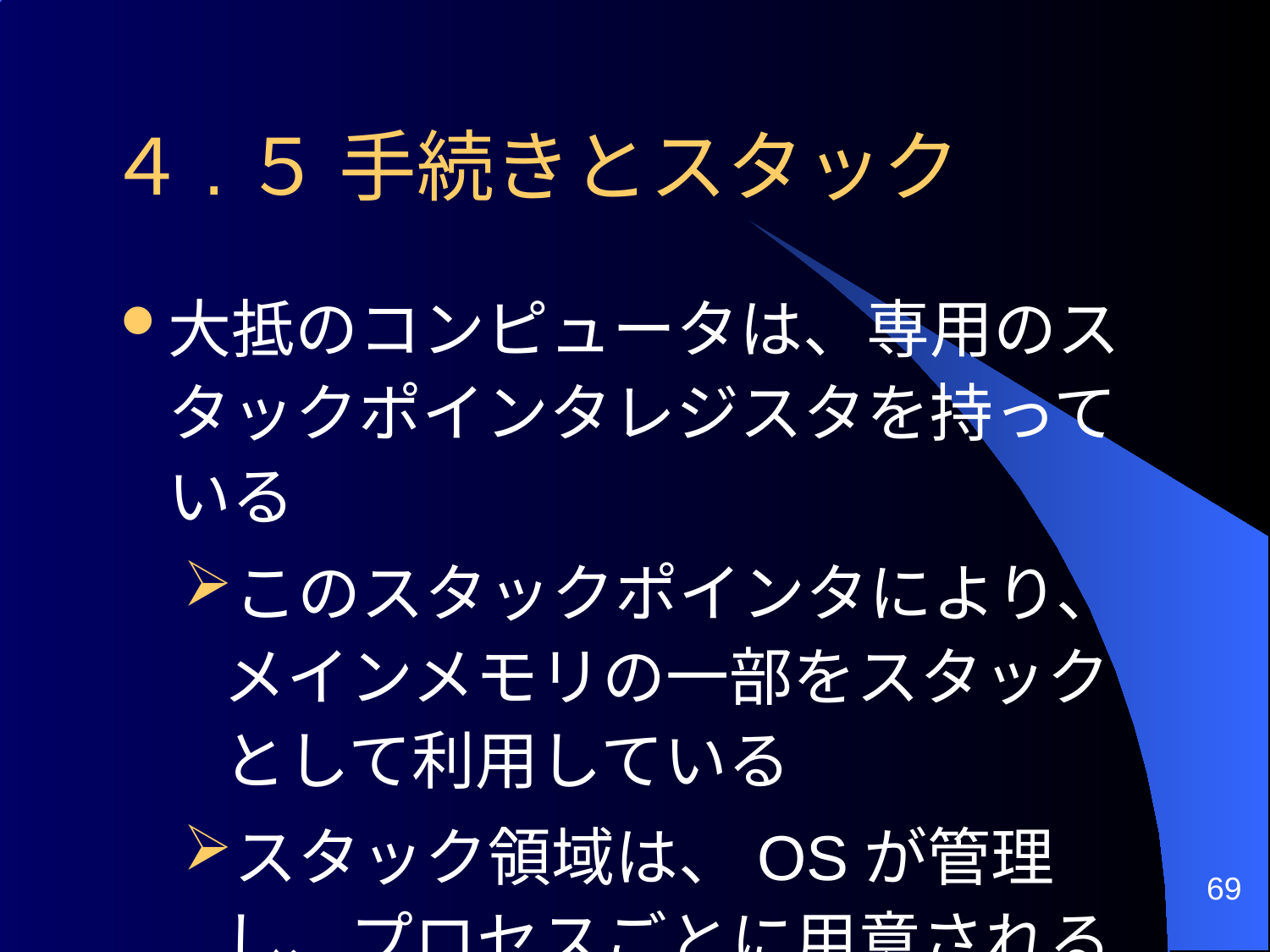

４.５ 手続きとスタック
大抵のコンピュータは、専用のスタックポインタレジスタを持っている
このスタックポインタにより、メインメモリの一部をスタックとして利用している
スタック領域は、OSが管理し、プロセスごとに用意される
69